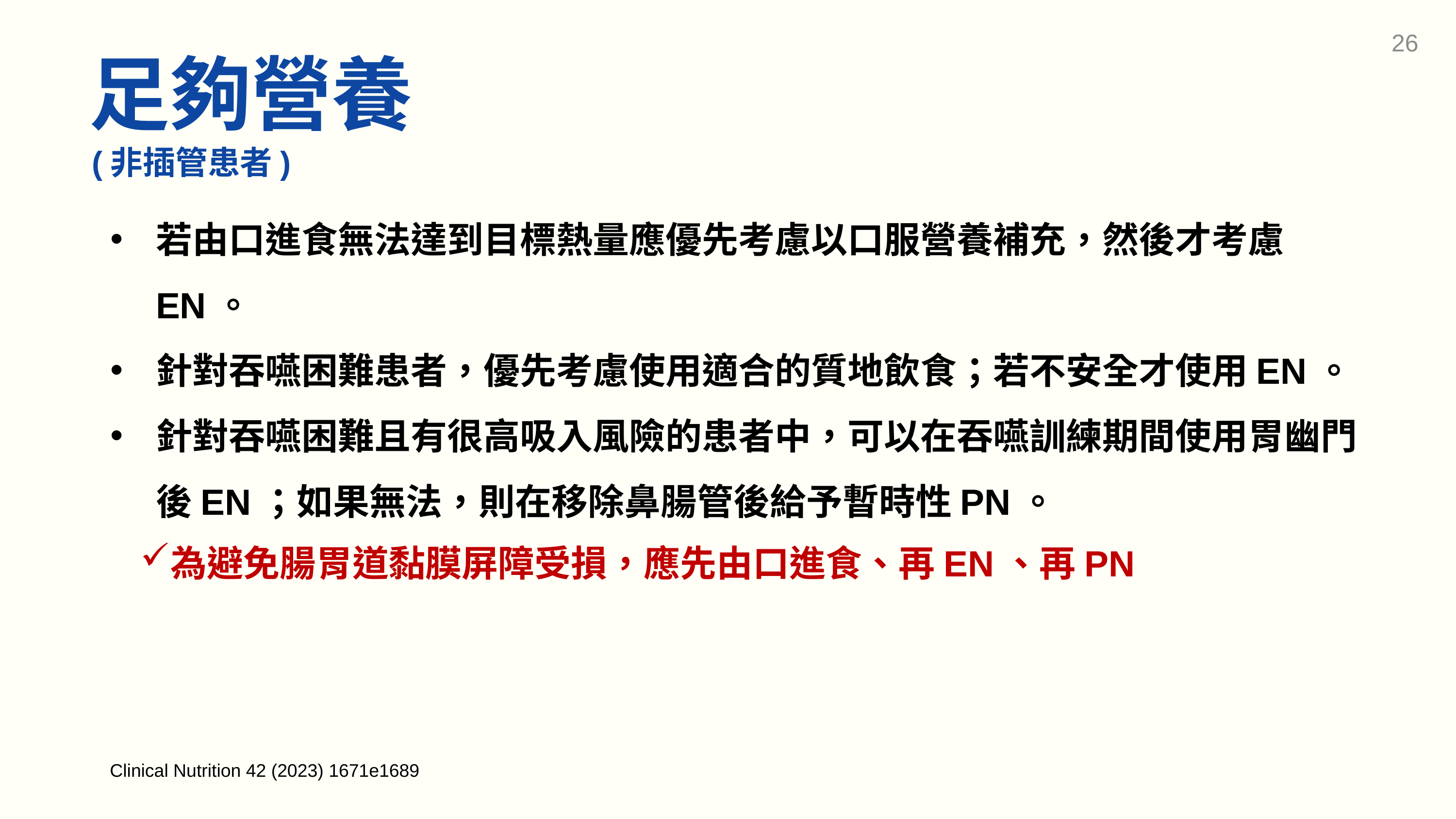

26
足夠營養
(非插管患者)
若由口進食無法達到目標熱量應優先考慮以口服營養補充，然後才考慮EN。
針對吞嚥困難患者，優先考慮使用適合的質地飲食；若不安全才使用EN。
針對吞嚥困難且有很高吸入風險的患者中，可以在吞嚥訓練期間使用胃幽門後EN；如果無法，則在移除鼻腸管後給予暫時性PN。
為避免腸胃道黏膜屏障受損，應先由口進食、再EN、再PN
Clinical Nutrition 42 (2023) 1671e1689